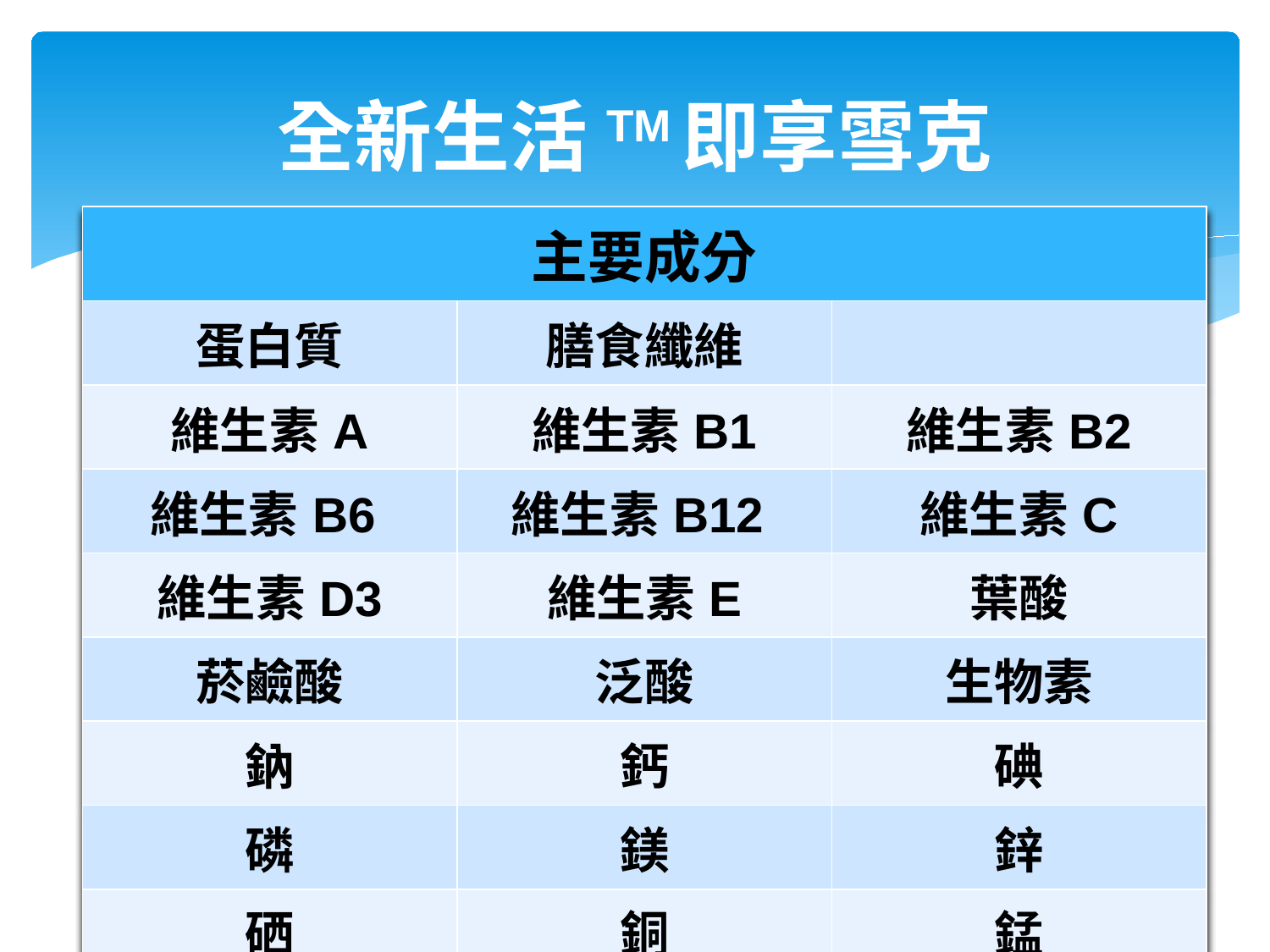

# 全新生活TM即享雪克
| 主要成分 |  |  |
| --- | --- | --- |
| 蛋白質 | 膳食纖維 |  |
| 維生素A | 維生素B1 | 維生素B2 |
| 維生素B6 | 維生素B12 | 維生素C |
| 維生素D3 | 維生素E | 葉酸 |
| 菸鹼酸 | 泛酸 | 生物素 |
| 鈉 | 鈣 | 碘 |
| 磷 | 鎂 | 鋅 |
| 硒 | 銅 | 錳 |
| 鉻 | 鉬 | 鉀 |